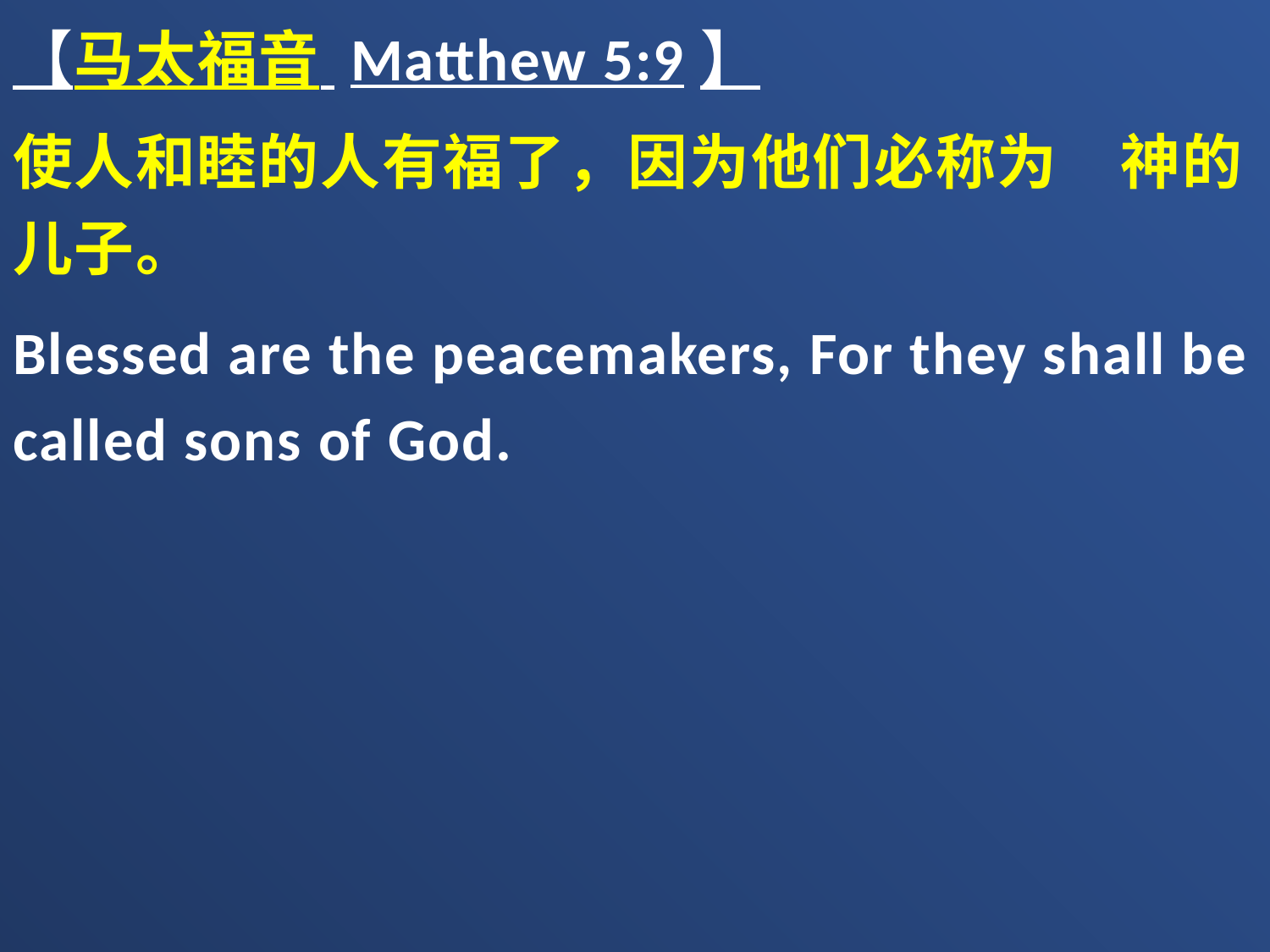

【马太福音 Matthew 5:9】
使人和睦的人有福了，因为他们必称为　神的儿子。
Blessed are the peacemakers, For they shall be called sons of God.